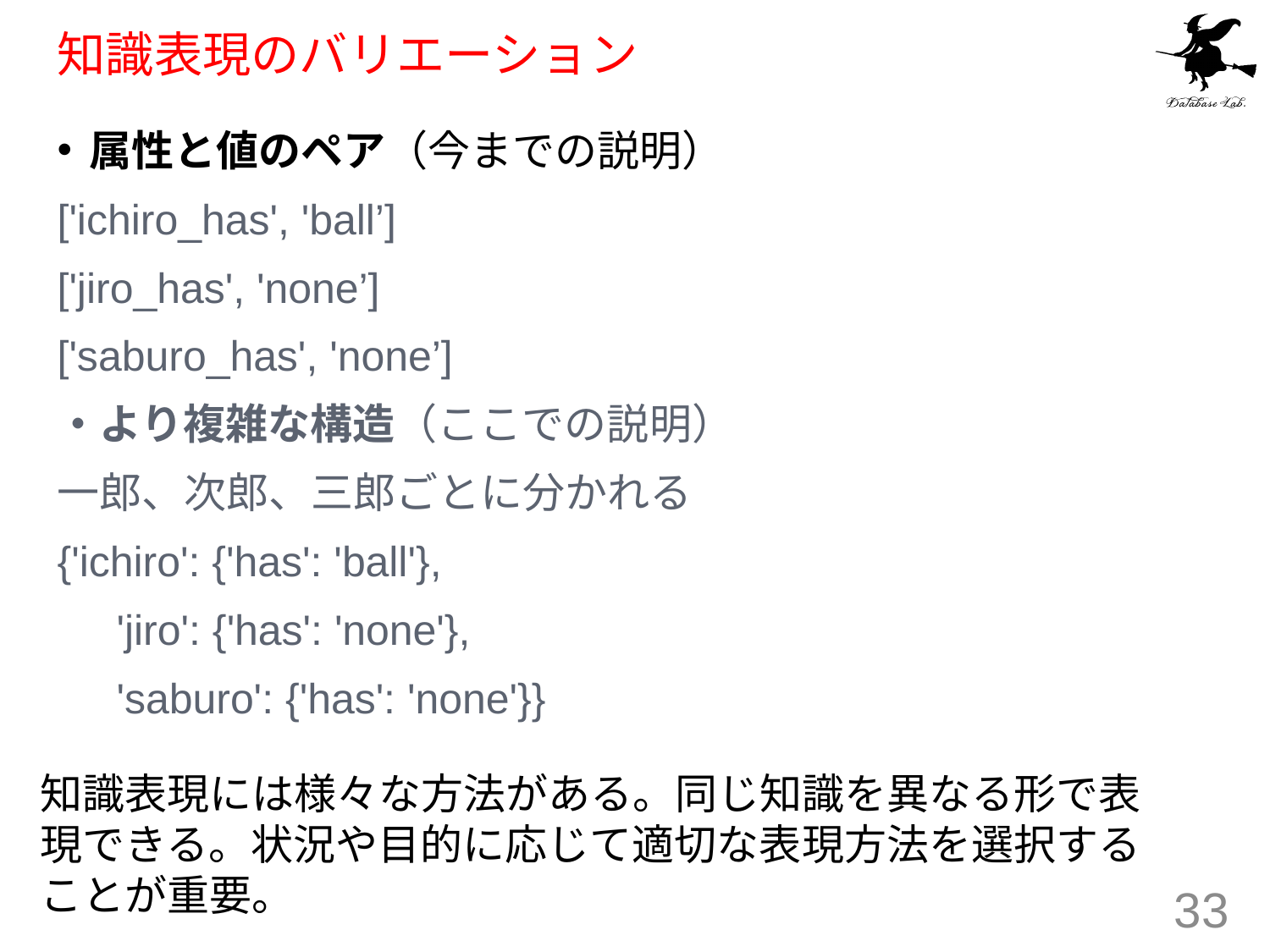

# 知識表現のバリエーション
属性と値のペア（今までの説明）
['ichiro_has', 'ball’]
['jiro_has', 'none’]
['saburo_has', 'none’]
・より複雑な構造（ここでの説明）
一郎、次郎、三郎ごとに分かれる
{'ichiro': {'has': 'ball'},
     'jiro': {'has': 'none'},
     'saburo': {'has': 'none'}}
知識表現には様々な方法がある。同じ知識を異なる形で表現できる。状況や目的に応じて適切な表現方法を選択することが重要。
33